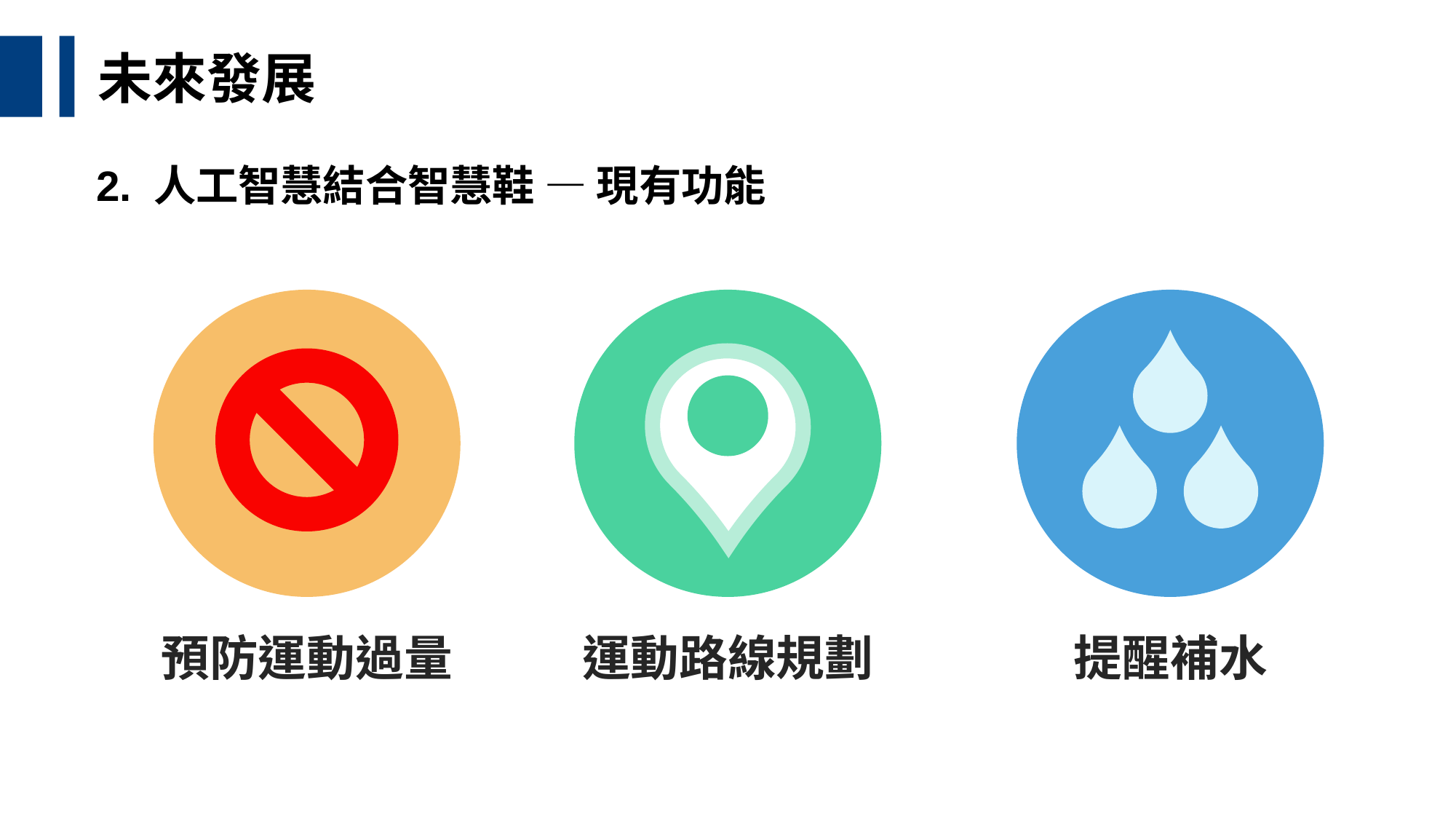

未來發展
2. 人工智慧結合智慧鞋 — 現有功能

預防運動過量
運動路線規劃
提醒補水